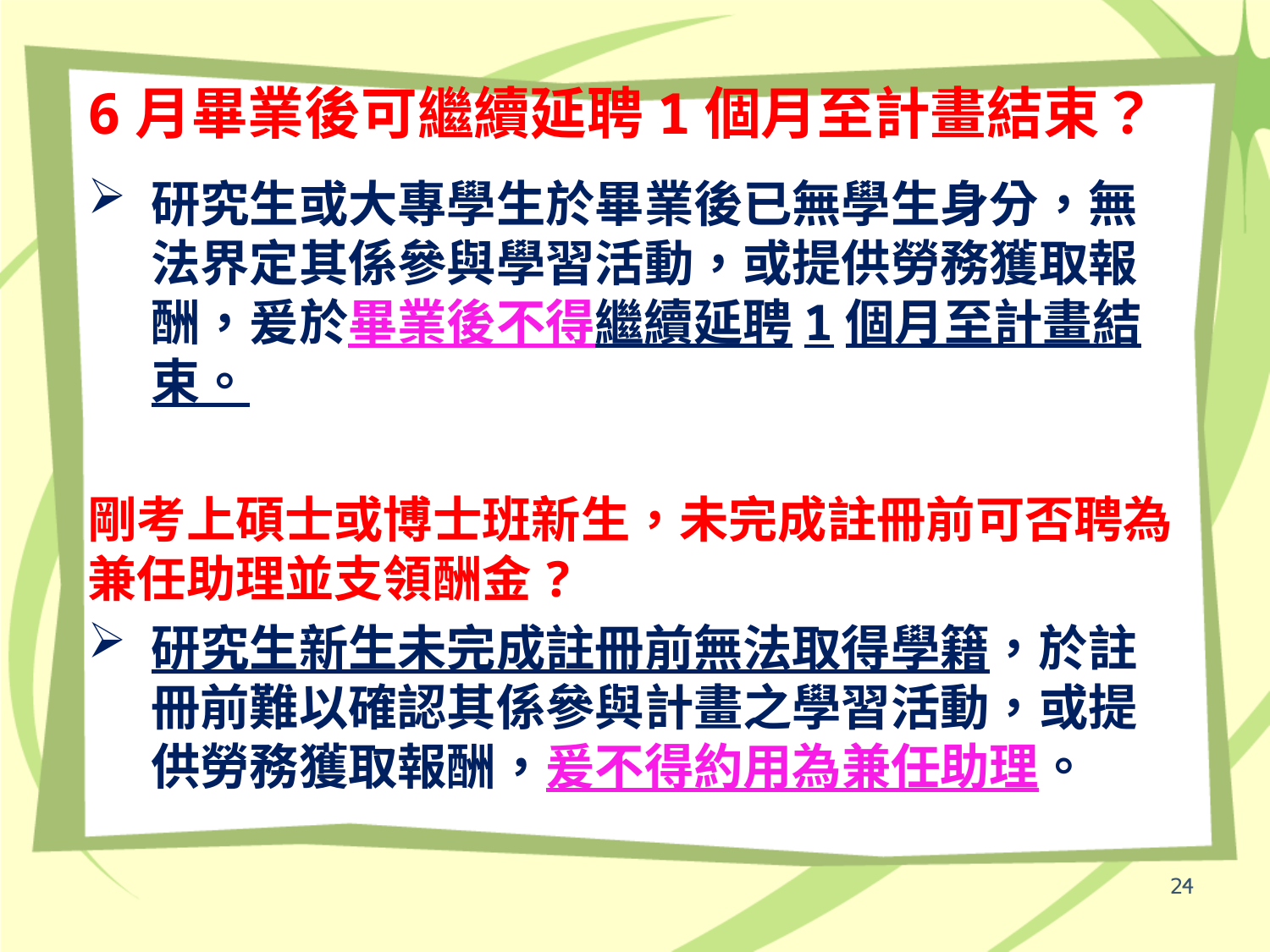

# 6月畢業後可繼續延聘1個月至計畫結束？
研究生或大專學生於畢業後已無學生身分，無法界定其係參與學習活動，或提供勞務獲取報酬，爰於畢業後不得繼續延聘1個月至計畫結束。

剛考上碩士或博士班新生，未完成註冊前可否聘為兼任助理並支領酬金?
研究生新生未完成註冊前無法取得學籍，於註冊前難以確認其係參與計畫之學習活動，或提供勞務獲取報酬，爰不得約用為兼任助理。

24